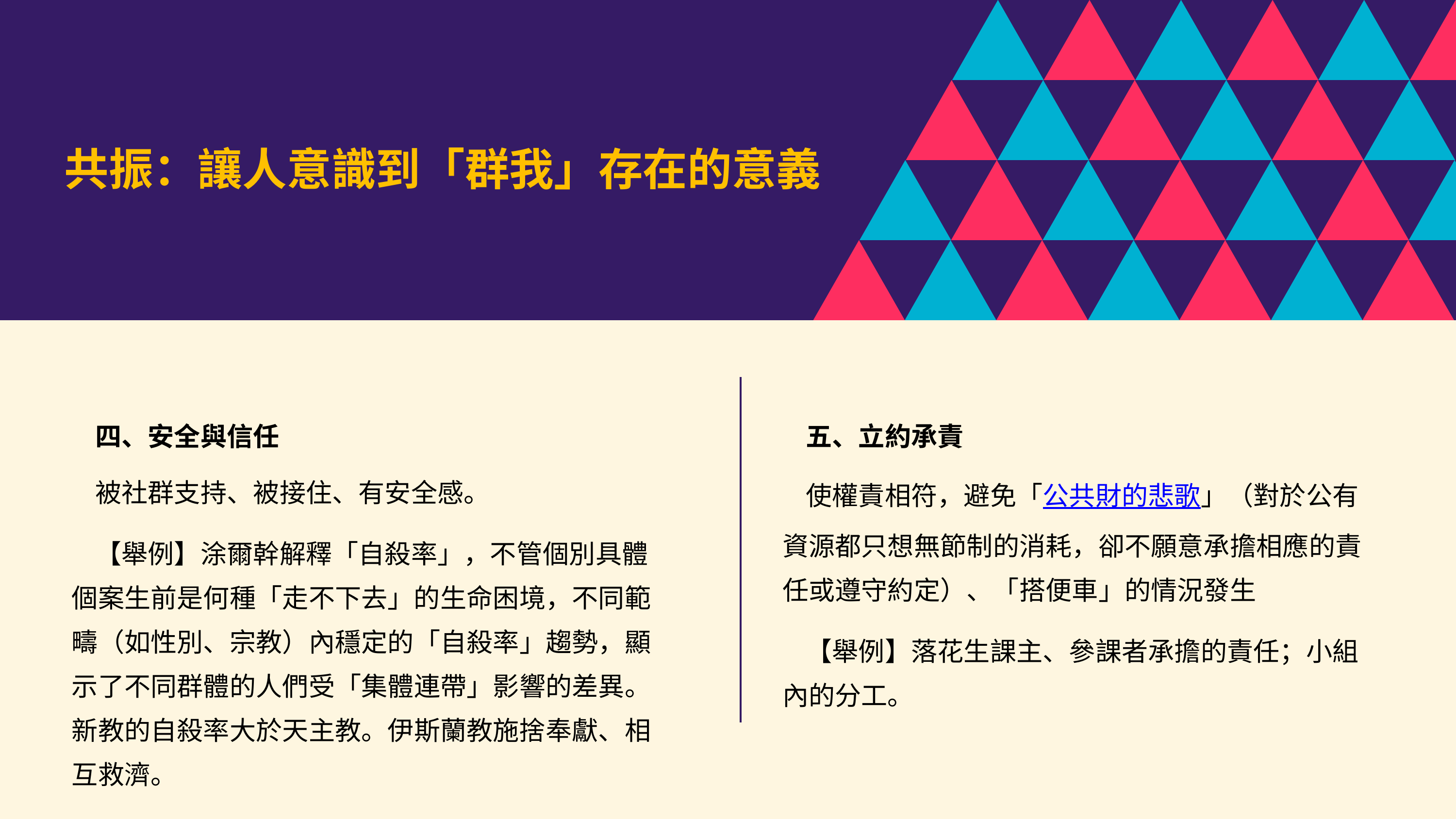

共振：讓人意識到「群我」存在的意義

四、安全與信任
被社群支持、被接住、有安全感。

【舉例】涂爾幹解釋「自殺率」，不管個別具體個案生前是何種「走不下去」的生命困境，不同範疇（如性別、宗教）內穩定的「自殺率」趨勢，顯示了不同群體的人們受「集體連帶」影響的差異。新教的自殺率大於天主教。伊斯蘭教施捨奉獻、相互救濟。
五、立約承責
使權責相符，避免「公共財的悲歌」（對於公有資源都只想無節制的消耗，卻不願意承擔相應的責任或遵守約定）、「搭便車」的情況發生

【舉例】落花生課主、參課者承擔的責任；小組內的分工。